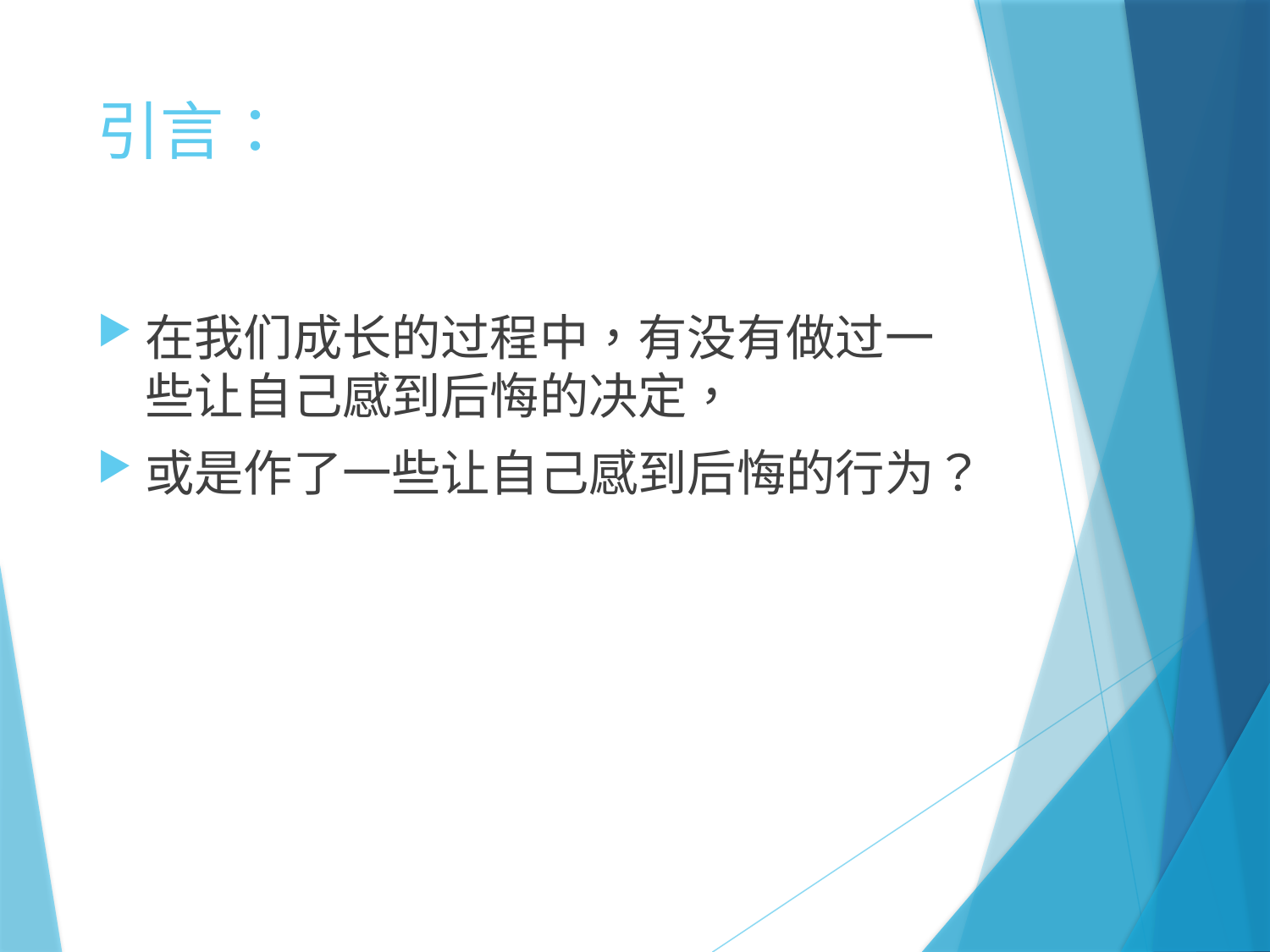

# 引言：
在我们成长的过程中，有没有做过一些让自己感到后悔的决定，
或是作了一些让自己感到后悔的行为？